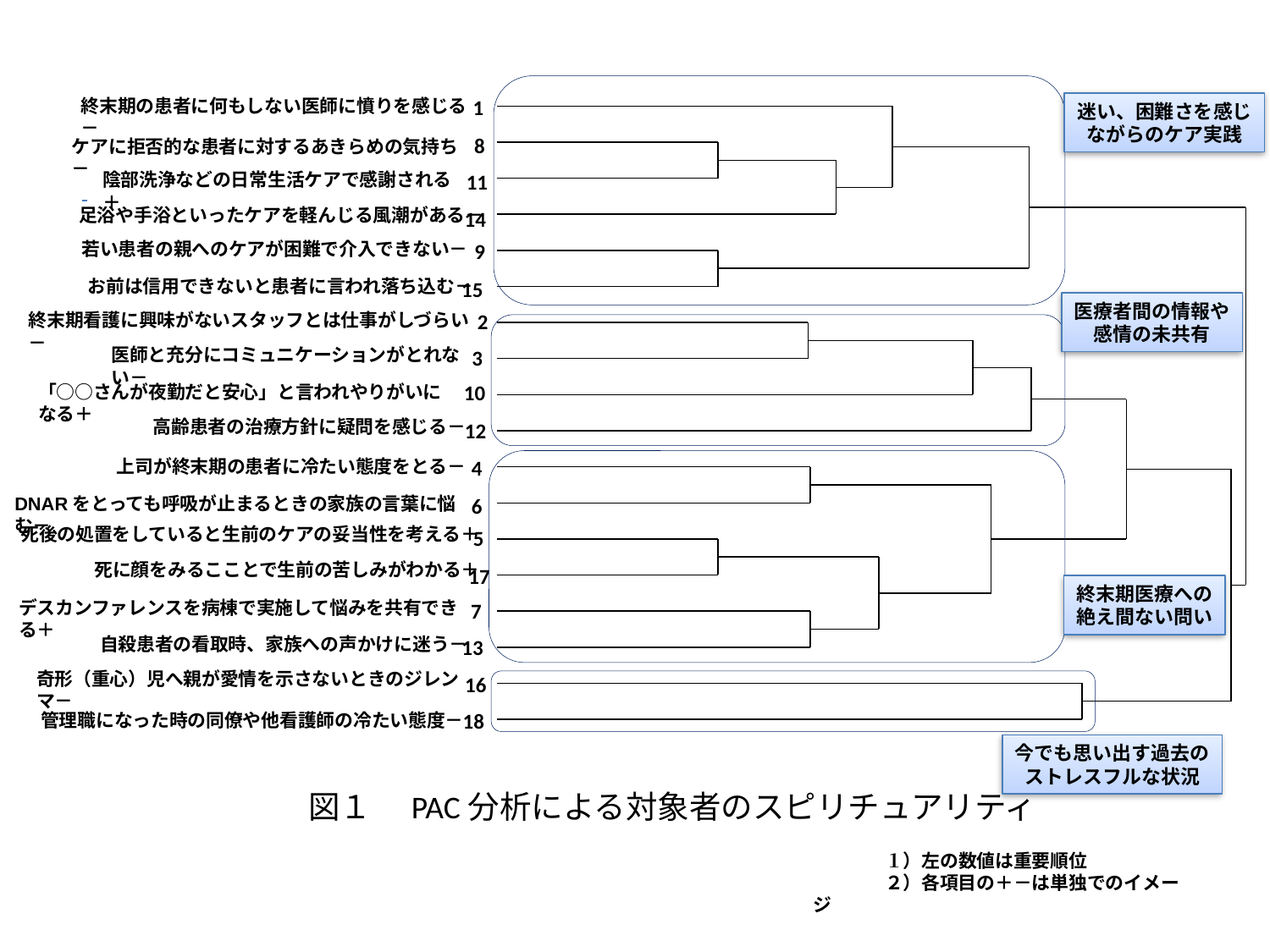

1
8
11
14
9
15
2
3
10
12
4
6
5
17
7
13
16
18
終末期の患者に何もしない医師に憤りを感じる－
迷い、困難さを感じ
ながらのケア実践
ケアに拒否的な患者に対するあきらめの気持ち－
陰部洗浄などの日常生活ケアで感謝される＋
足浴や手浴といったケアを軽んじる風潮がある－
若い患者の親へのケアが困難で介入できない－
お前は信用できないと患者に言われ落ち込む－
医療者間の情報や
感情の未共有
終末期看護に興味がないスタッフとは仕事がしづらい－

医師と充分にコミュニケーションがとれない－
「○○さんが夜勤だと安心」と言われやりがいになる＋
高齢患者の治療方針に疑問を感じる－
上司が終末期の患者に冷たい態度をとる－

DNARをとっても呼吸が止まるときの家族の言葉に悩む－
死後の処置をしていると生前のケアの妥当性を考える＋
死に顔をみるこことで生前の苦しみがわかる＋
終末期医療への
絶え間ない問い
デスカンファレンスを病棟で実施して悩みを共有できる＋
自殺患者の看取時、家族への声かけに迷う－
奇形（重心）児へ親が愛情を示さないときのジレンマ－

管理職になった時の同僚や他看護師の冷たい態度－
今でも思い出す過去の
ストレスフルな状況
図１　PAC分析による対象者のスピリチュアリティ
１）左の数値は重要順位
２）各項目の＋－は単独でのイメージ